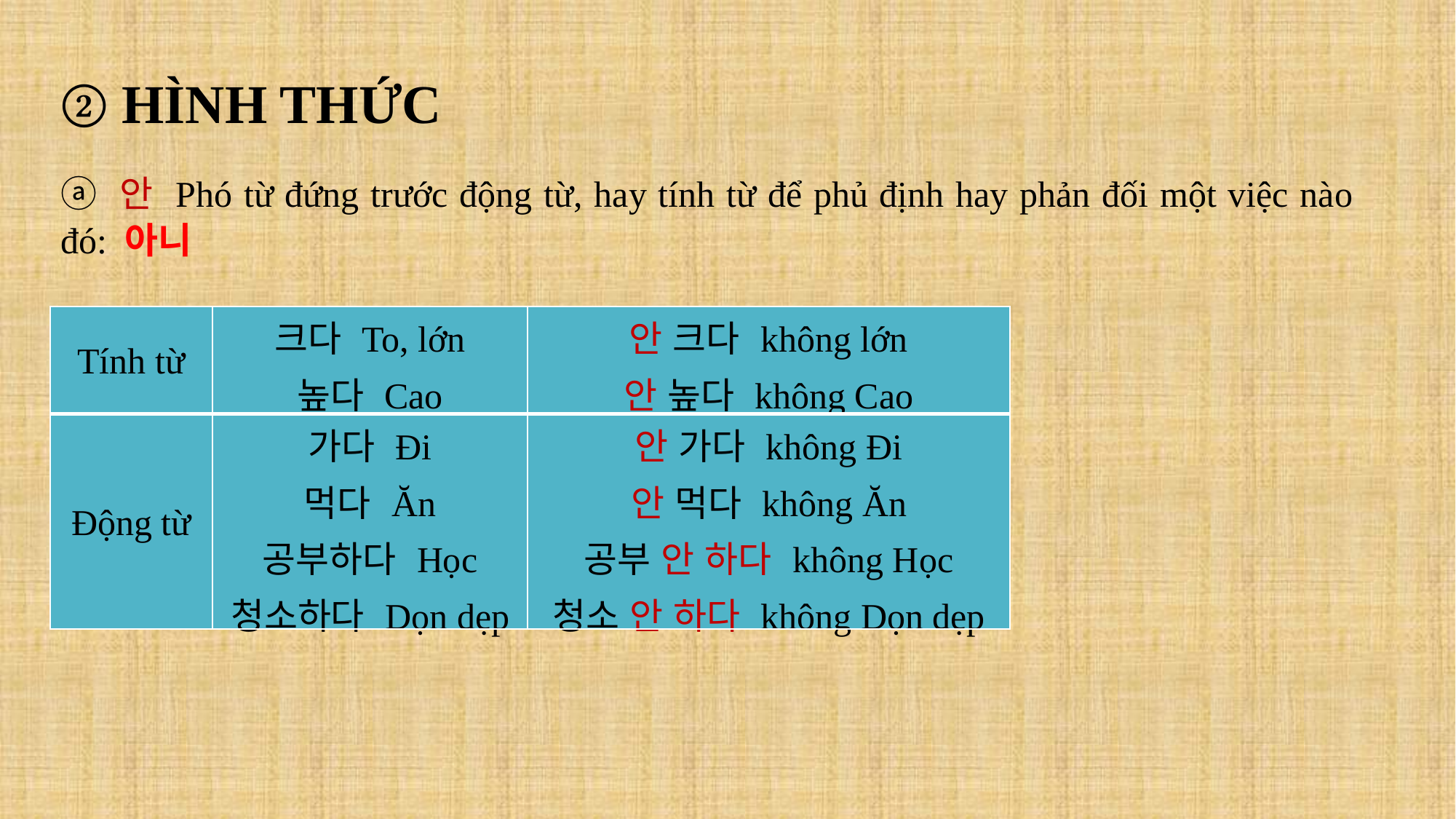

② HÌNH THỨC
ⓐ 안 Phó từ đứng trước động từ, hay tính từ để phủ định hay phản đối một việc nào đó: 아니
| Tính từ | 크다 To, lớn 높다 Cao | 안 크다 không lớn 안 높다 không Cao |
| --- | --- | --- |
| Động từ | 가다 Đi 먹다 Ăn 공부하다 Học 청소하다 Dọn dẹp | 안 가다 không Đi 안 먹다 không Ăn 공부 안 하다 không Học 청소 안 하다 không Dọn dẹp |